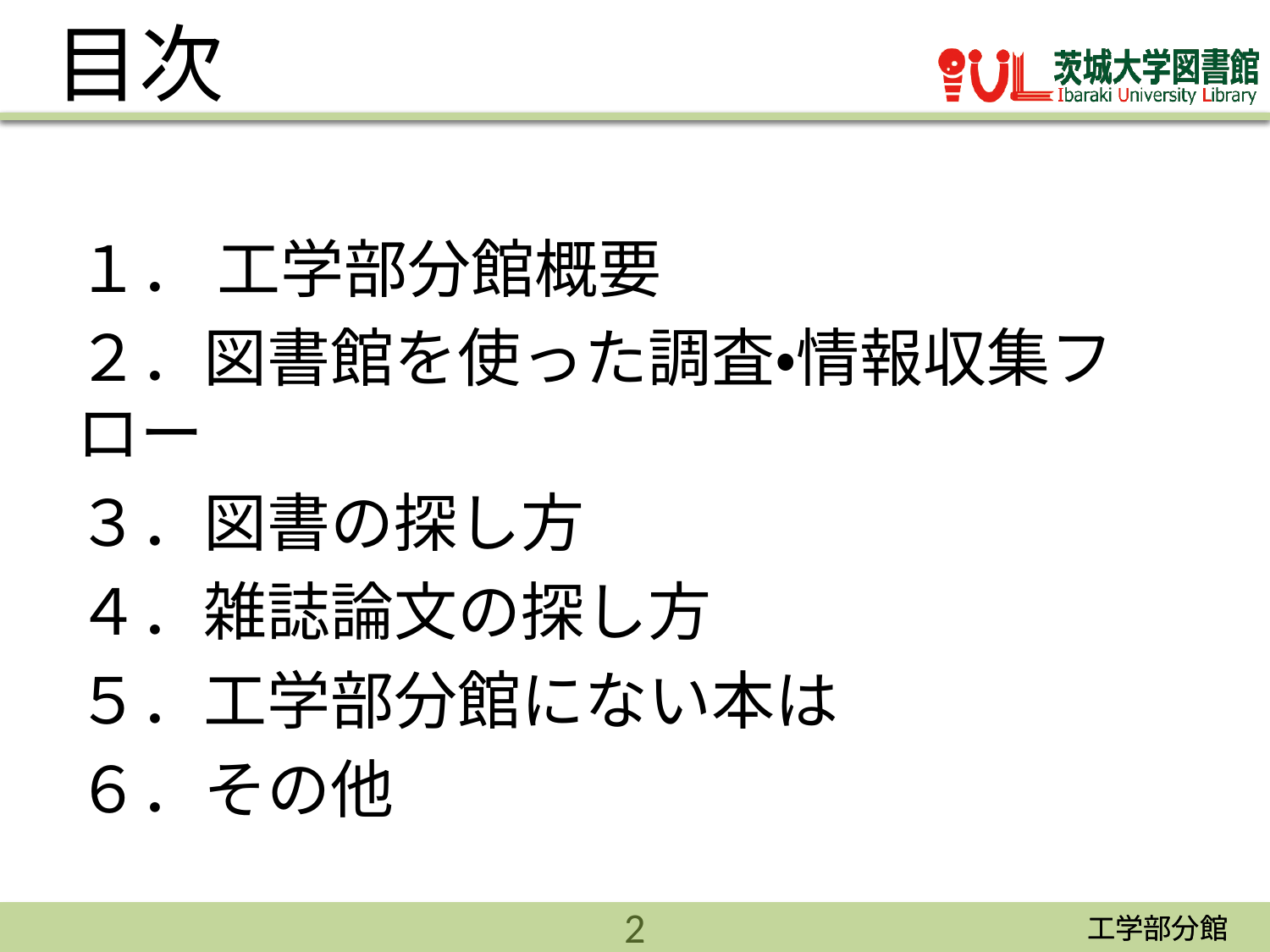

# 目次
１． 工学部分館概要
２．図書館を使った調査・情報収集フロー
３．図書の探し方
４．雑誌論文の探し方
５．工学部分館にない本は
６．その他
2